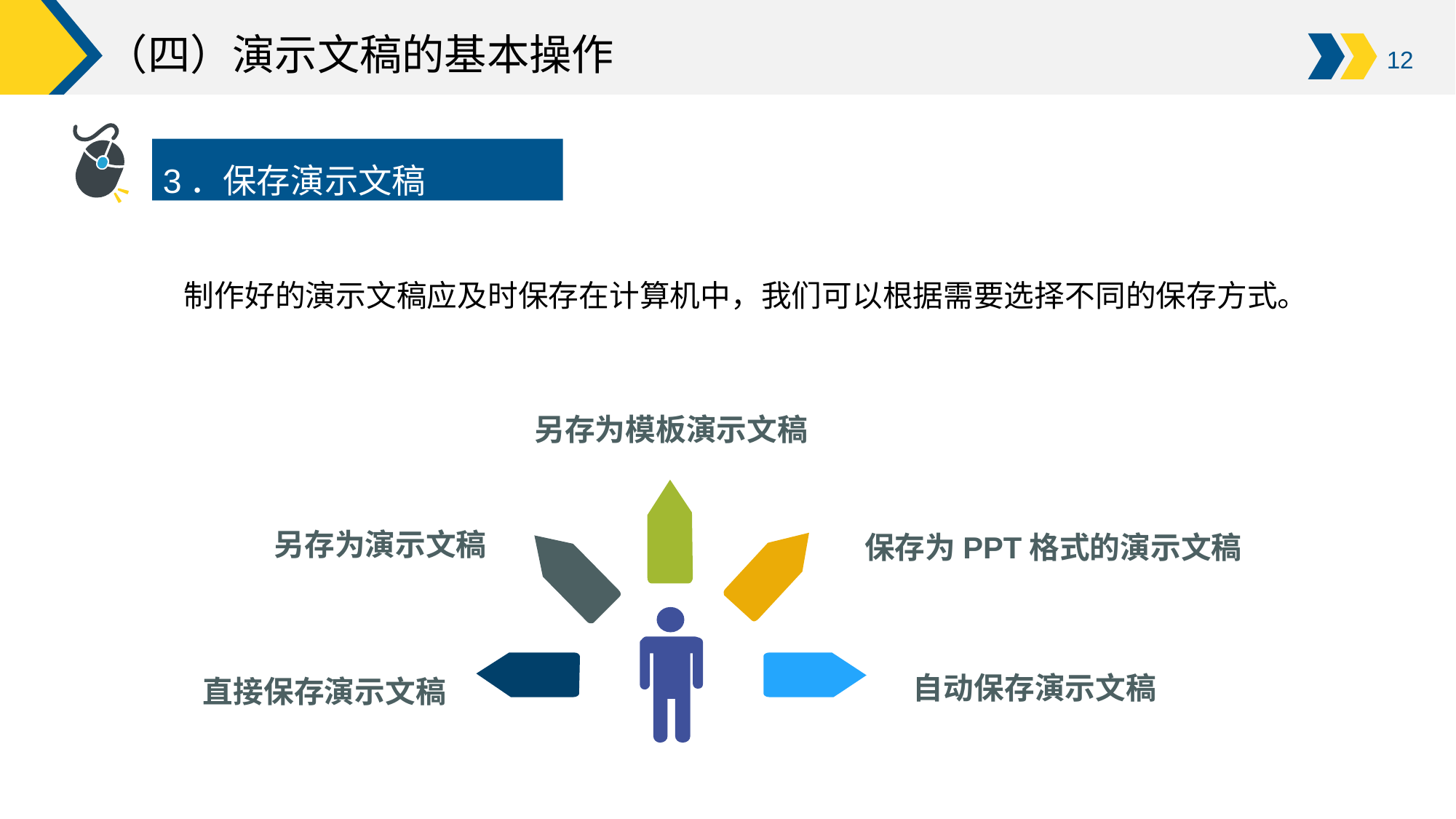

# （四）演示文稿的基本操作

3．保存演示文稿
制作好的演示文稿应及时保存在计算机中，我们可以根据需要选择不同的保存方式。
另存为模板演示文稿

另存为演示文稿
保存为PPT格式的演示文稿

自动保存演示文稿
直接保存演示文稿